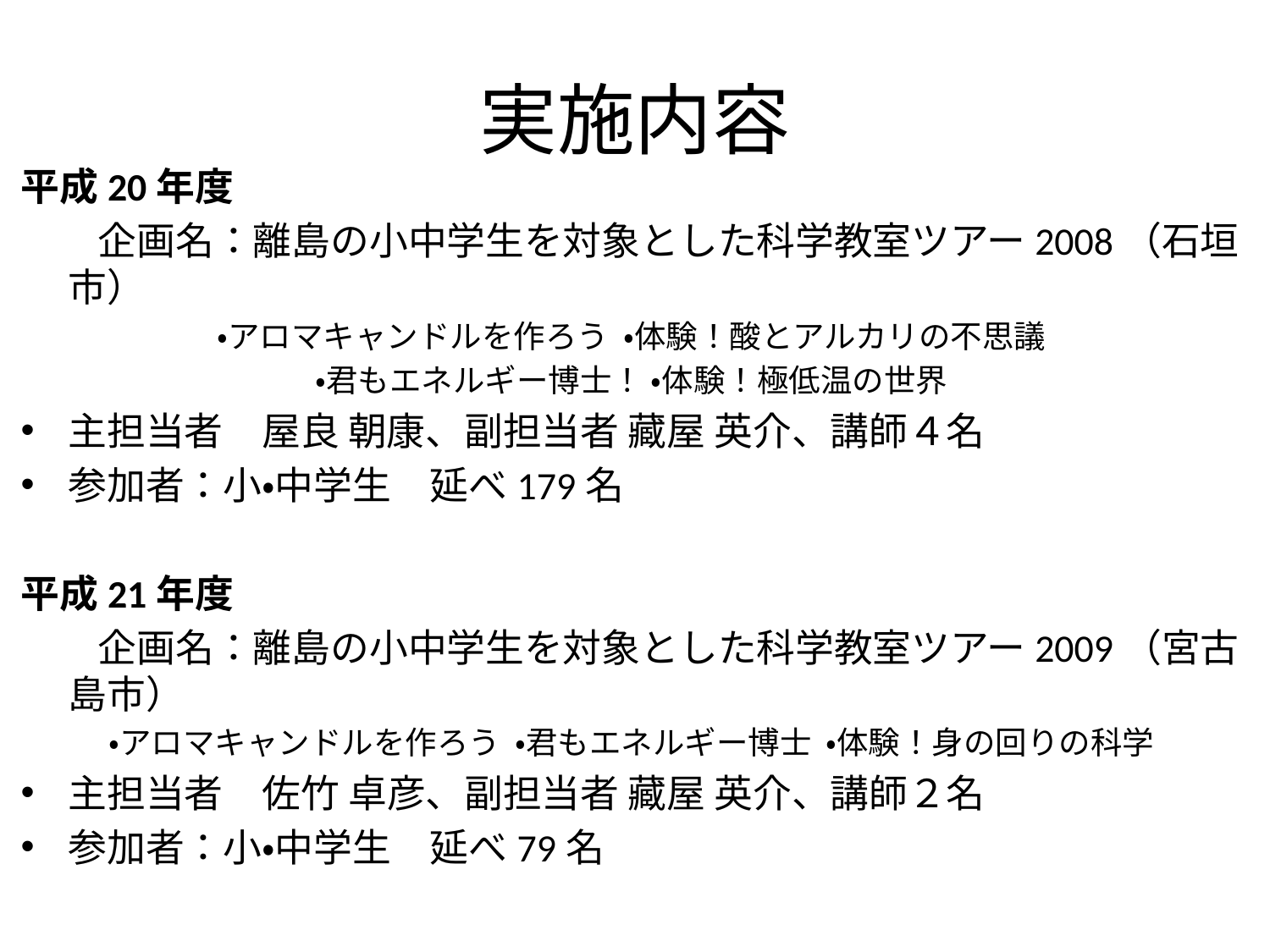

# 実施内容
平成20年度
　　企画名：離島の小中学生を対象とした科学教室ツアー2008（石垣市）
・アロマキャンドルを作ろう  ・体験！酸とアルカリの不思議
・君もエネルギー博士！ ・体験！極低温の世界
主担当者　屋良 朝康、副担当者 藏屋 英介、講師４名
参加者：小・中学生　延べ179名

平成21年度
　　企画名：離島の小中学生を対象とした科学教室ツアー2009（宮古島市）
・アロマキャンドルを作ろう  ・君もエネルギー博士  ・体験！身の回りの科学
主担当者　佐竹 卓彦、副担当者 藏屋 英介、講師２名
参加者：小・中学生　延べ79名